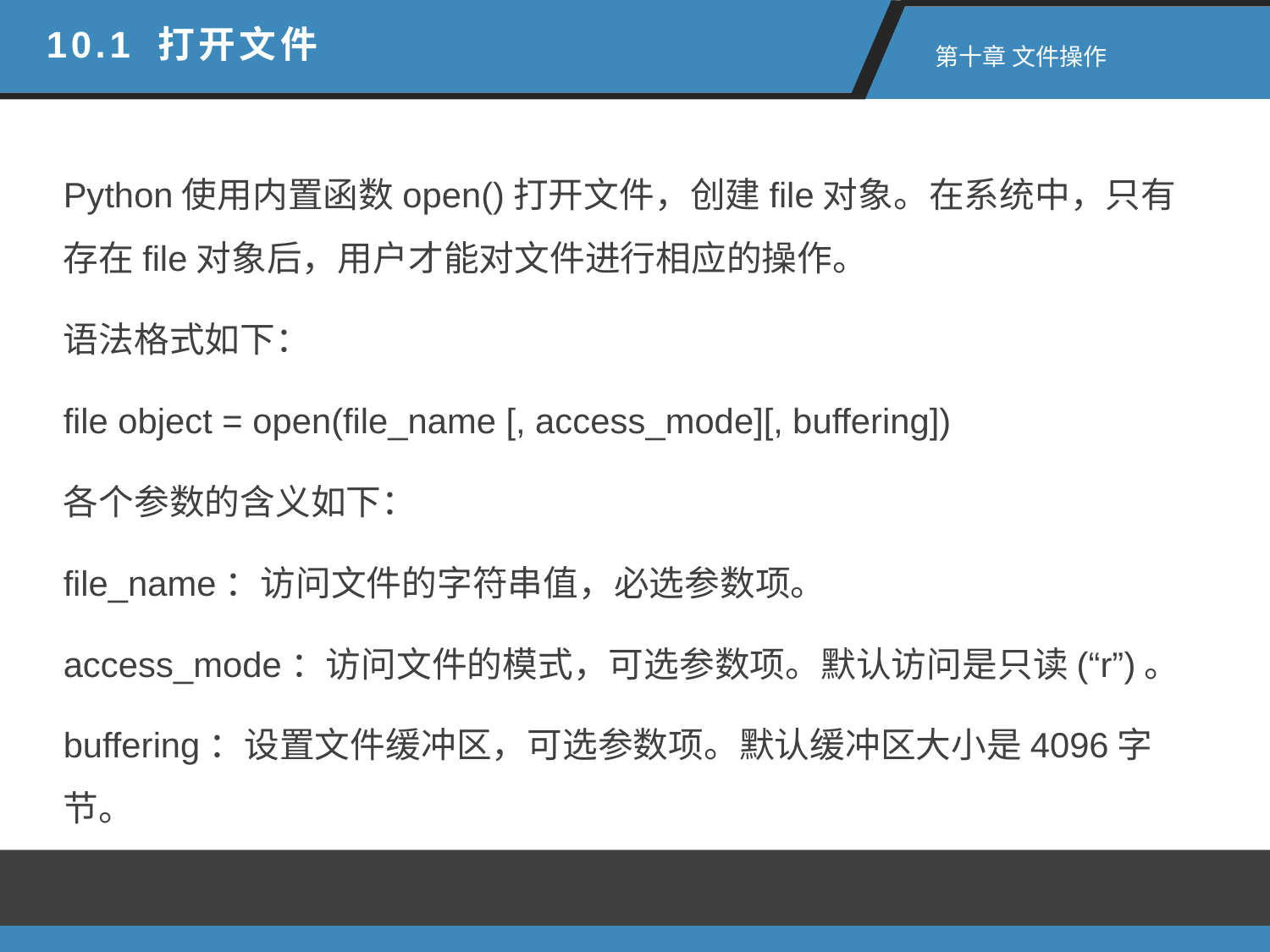

10.1 打开文件
  第十章 文件操作
Python使用内置函数open()打开文件，创建file对象。在系统中，只有存在file对象后，用户才能对文件进行相应的操作。
语法格式如下：
file object = open(file_name [, access_mode][, buffering])
各个参数的含义如下：
file_name：访问文件的字符串值，必选参数项。
access_mode：访问文件的模式，可选参数项。默认访问是只读(“r”)。
buffering：设置文件缓冲区，可选参数项。默认缓冲区大小是4096字节。